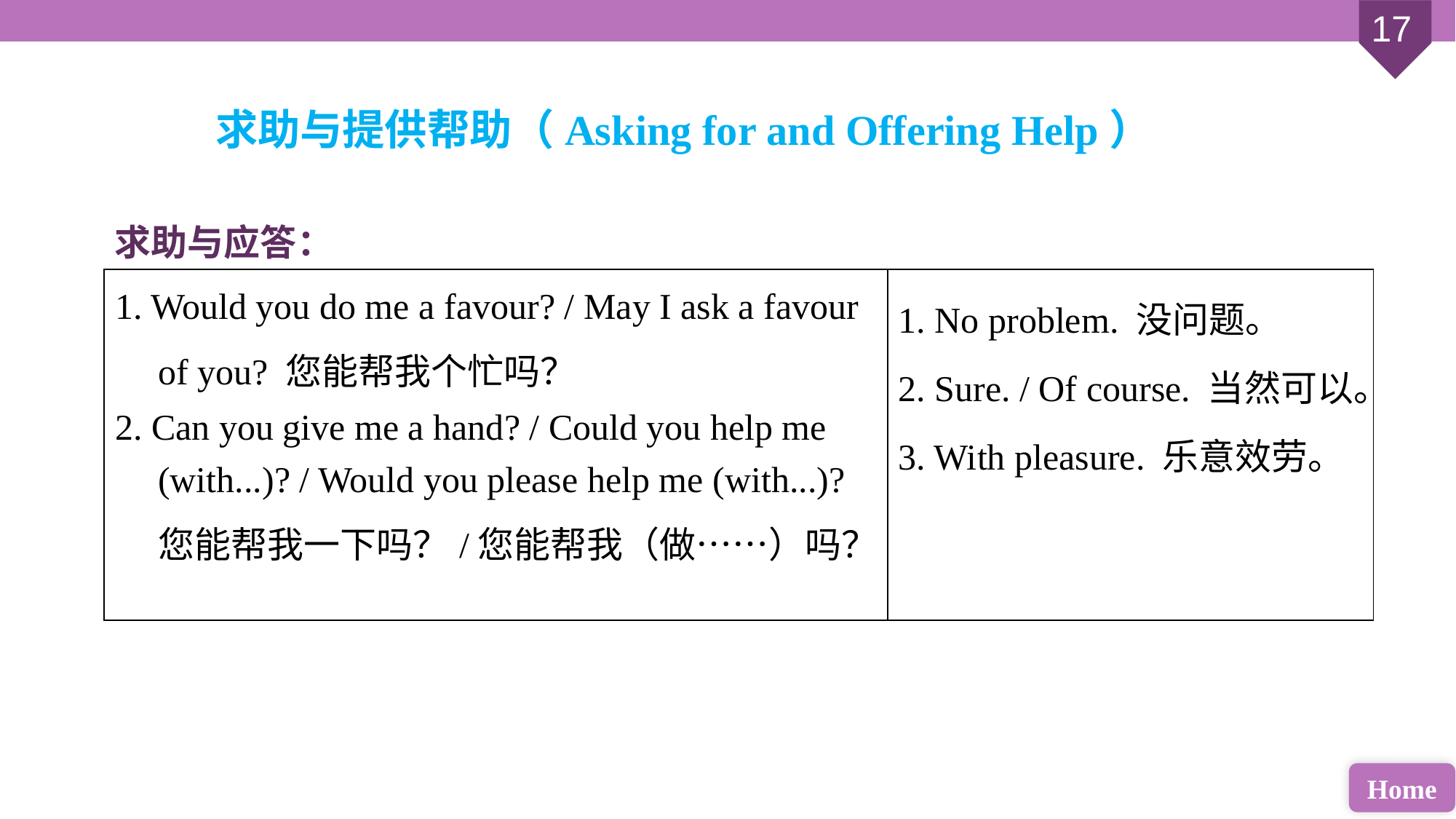

求助与提供帮助（Asking for and Offering Help）
求助与应答：
| 1. Would you do me a favour? / May I ask a favour of you? 您能帮我个忙吗？ 2. Can you give me a hand? / Could you help me (with...)? / Would you please help me (with...)? 您能帮我一下吗？/您能帮我（做……）吗？ | 1. No problem. 没问题。 2. Sure. / Of course. 当然可以。 3. With pleasure. 乐意效劳。 |
| --- | --- |